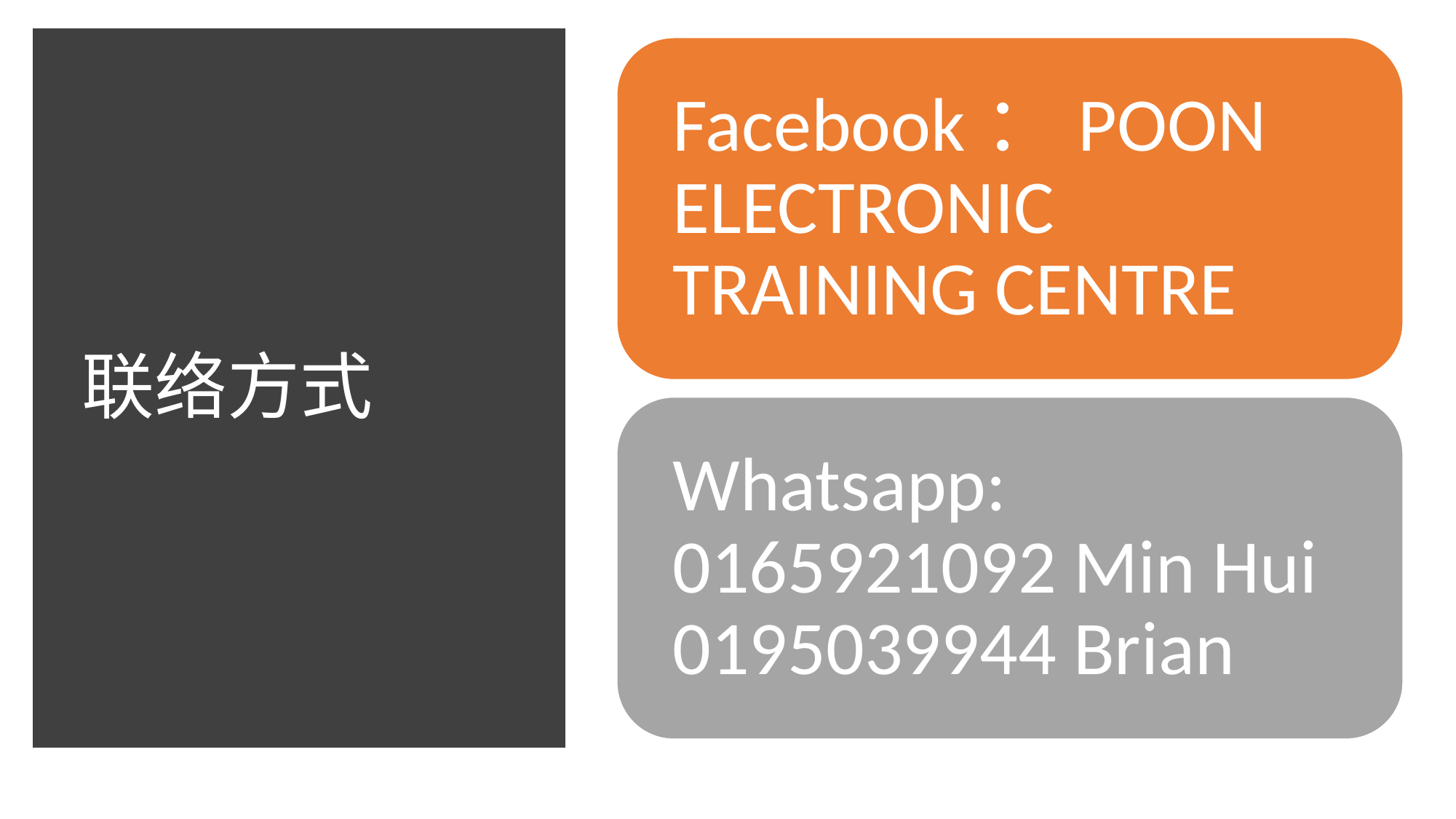

Facebook：POON ELECTRONIC TRAINING CENTRE
Whatsapp:
0165921092 Min Hui
0195039944 Brian
# 联络方式